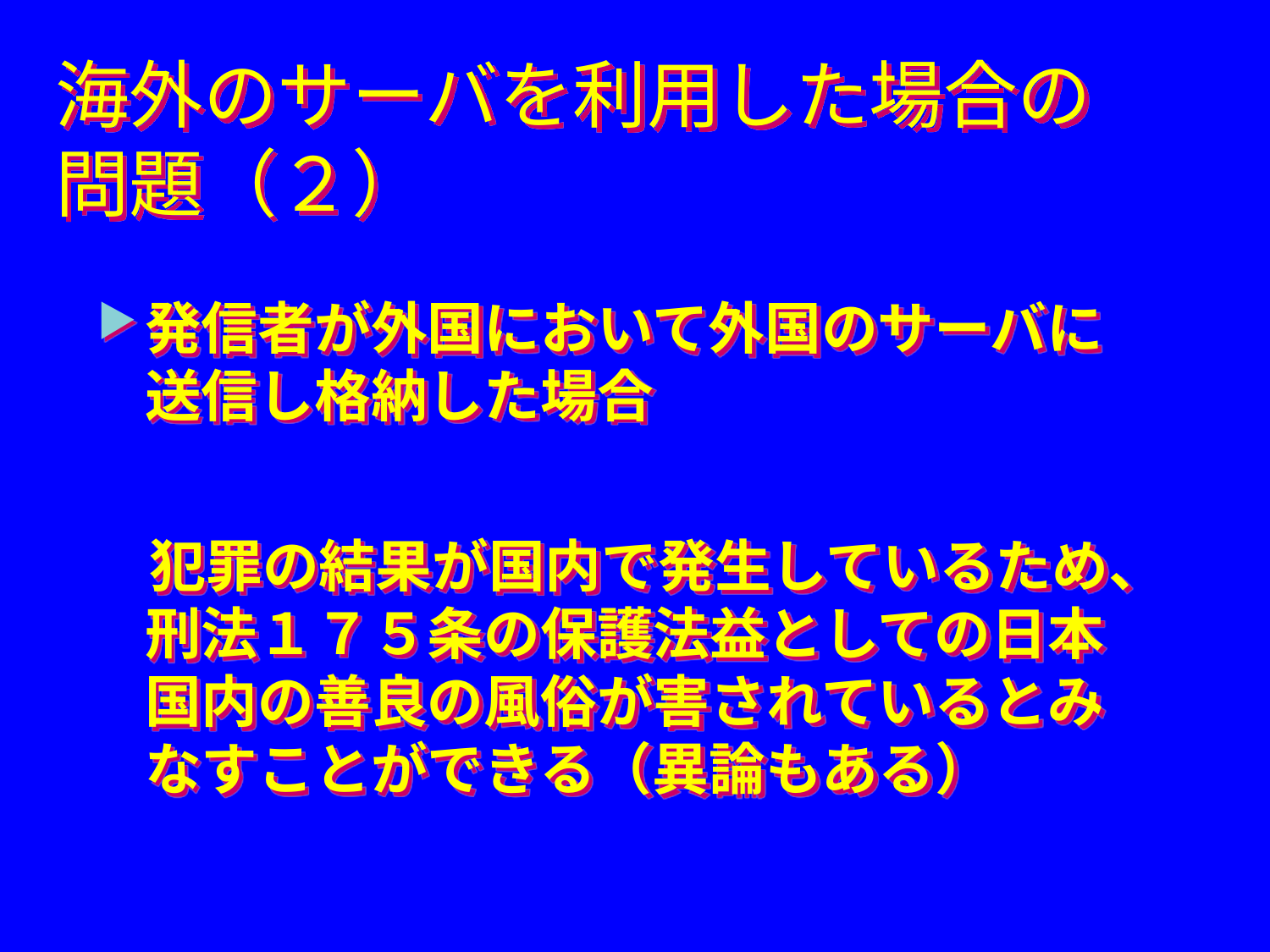

# 海外のサーバを利用した場合の問題（２）
発信者が外国において外国のサーバに送信し格納した場合

   犯罪の結果が国内で発生しているため、刑法１７５条の保護法益としての日本国内の善良の風俗が害されているとみなすことができる（異論もある）